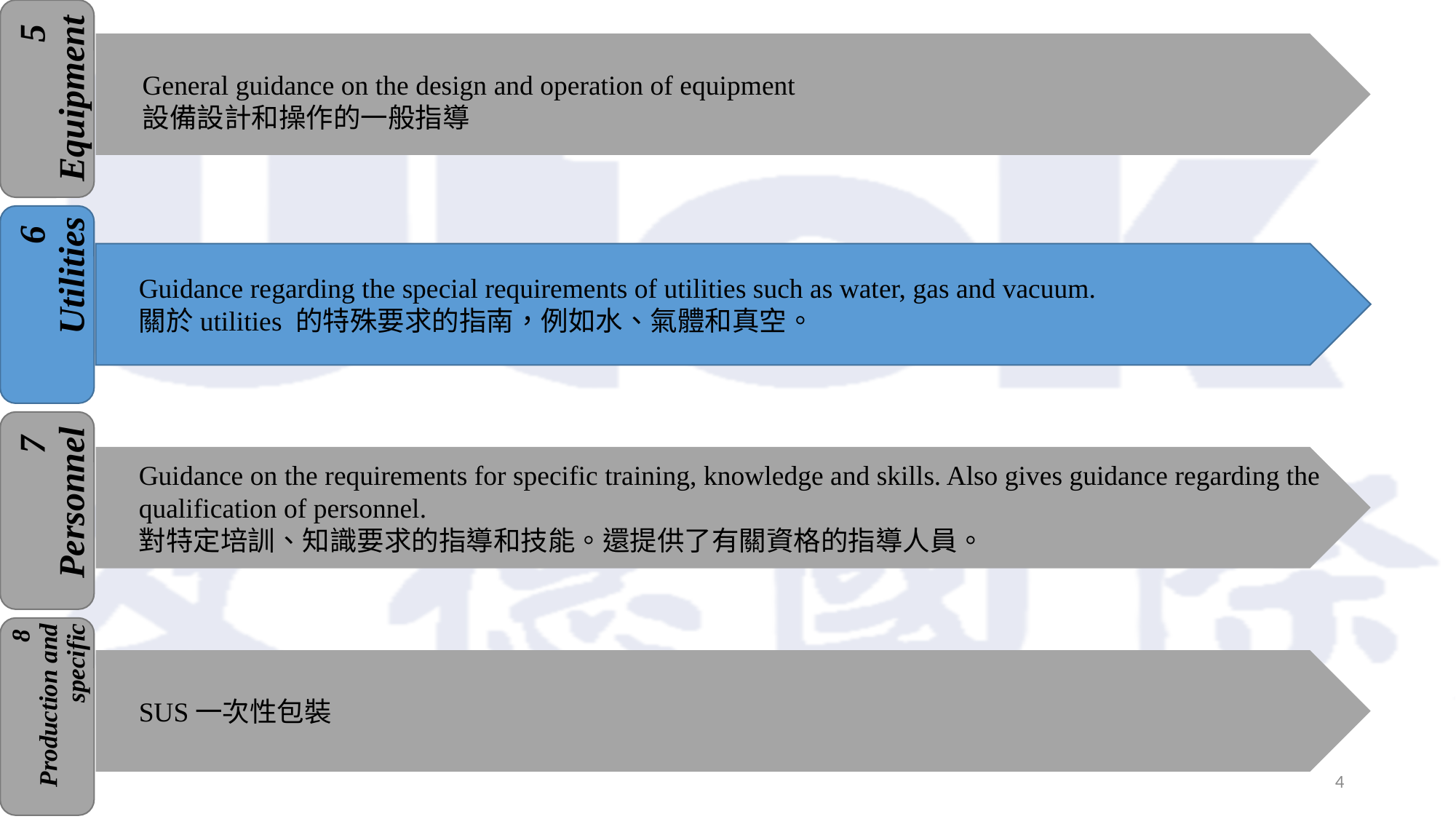

5
Equipment

General guidance on the design and operation of equipment
設備設計和操作的一般指導

Guidance regarding the special requirements of utilities such as water, gas and vacuum.
關於utilities 的特殊要求的指南，例如水、氣體和真空。
6
Utilities

7
Personnel

Guidance on the requirements for specific training, knowledge and skills. Also gives guidance regarding the qualification of personnel.
對特定培訓、知識要求的指導和技能。還提供了有關資格的指導人員。

8
Production and specific

SUS一次性包裝
4